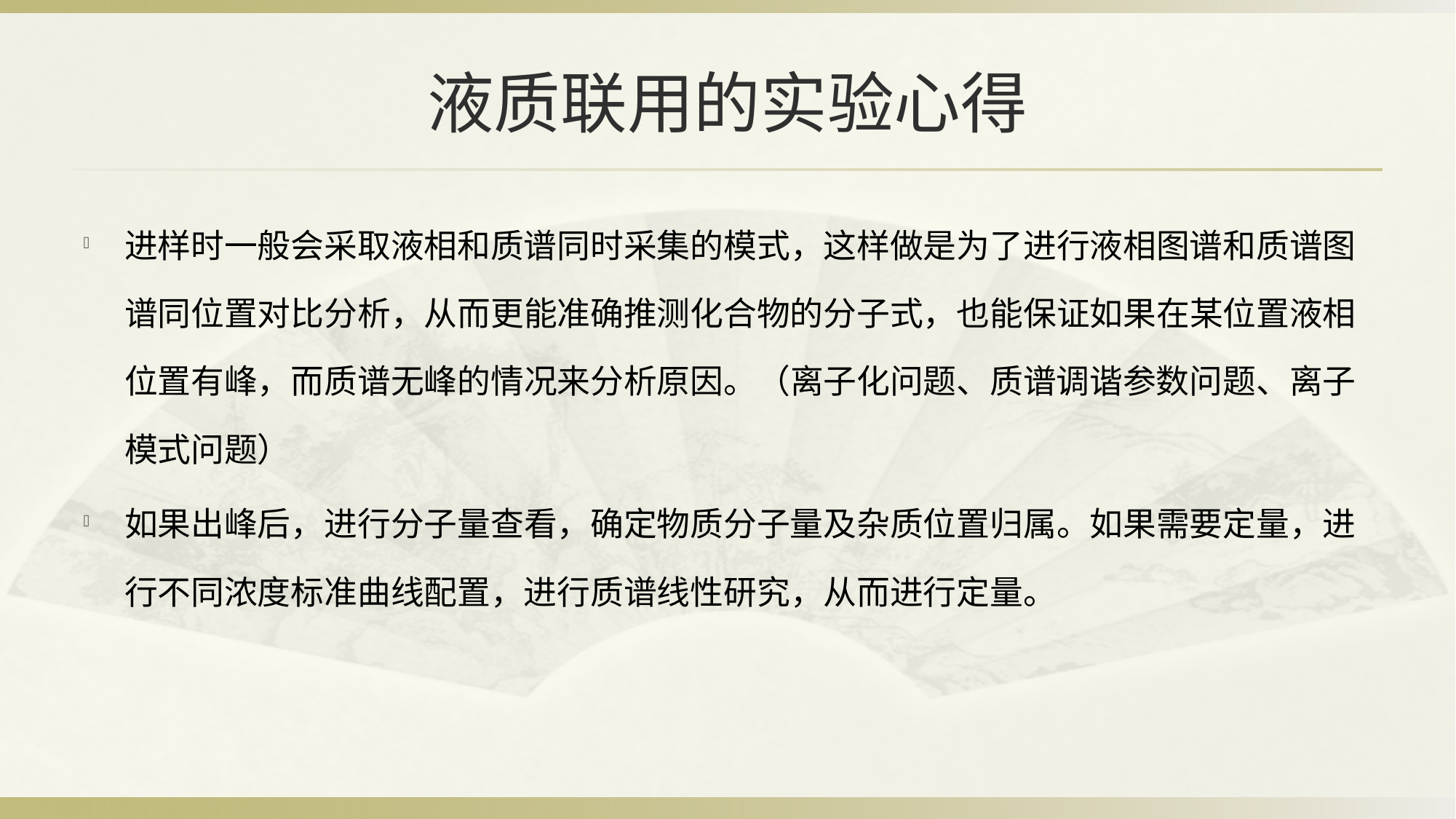

# 液质联用的实验心得
进样时一般会采取液相和质谱同时采集的模式，这样做是为了进行液相图谱和质谱图谱同位置对比分析，从而更能准确推测化合物的分子式，也能保证如果在某位置液相位置有峰，而质谱无峰的情况来分析原因。（离子化问题、质谱调谐参数问题、离子模式问题）
如果出峰后，进行分子量查看，确定物质分子量及杂质位置归属。如果需要定量，进行不同浓度标准曲线配置，进行质谱线性研究，从而进行定量。